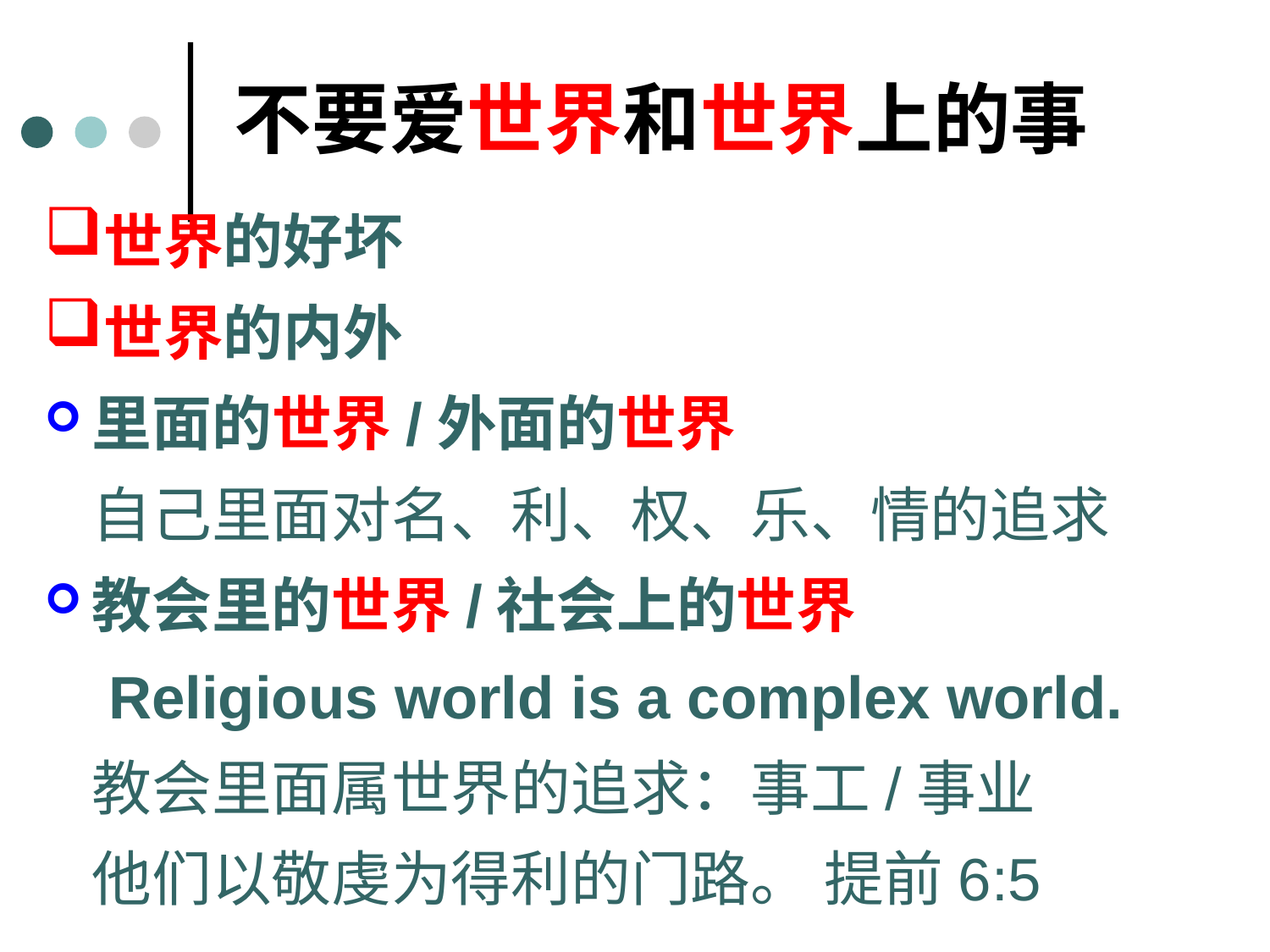

# 不要爱世界和世界上的事
世界的好坏
世界的内外
里面的世界/外面的世界
	自己里面对名、利、权、乐、情的追求
教会里的世界/社会上的世界
	 Religious world is a complex world.
	教会里面属世界的追求：事工/事业
	他们以敬虔为得利的门路。 提前6:5